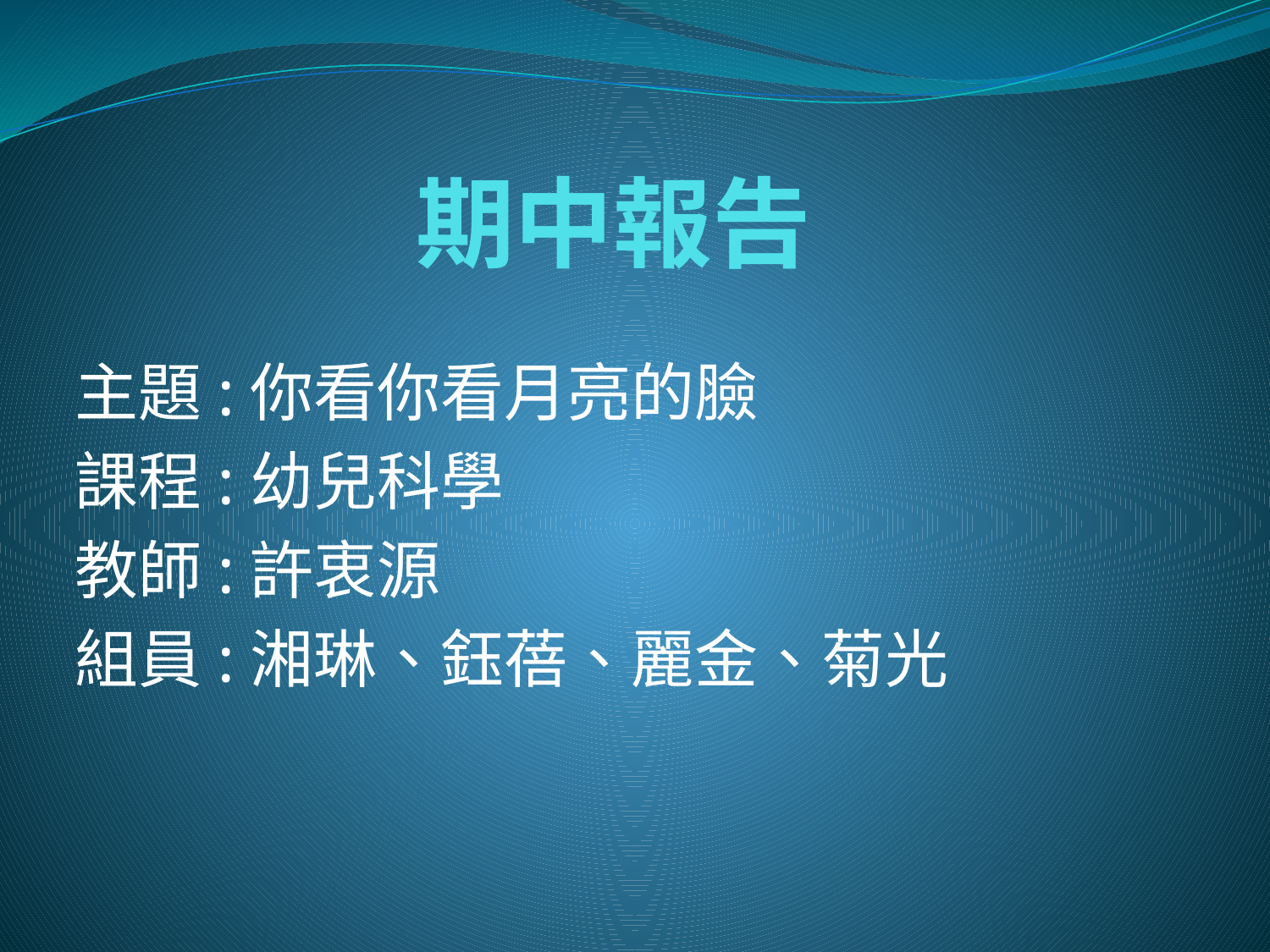

# 期中報告
主題:你看你看月亮的臉
課程:幼兒科學
教師:許衷源
組員:湘琳、鈺蓓、麗金、菊光